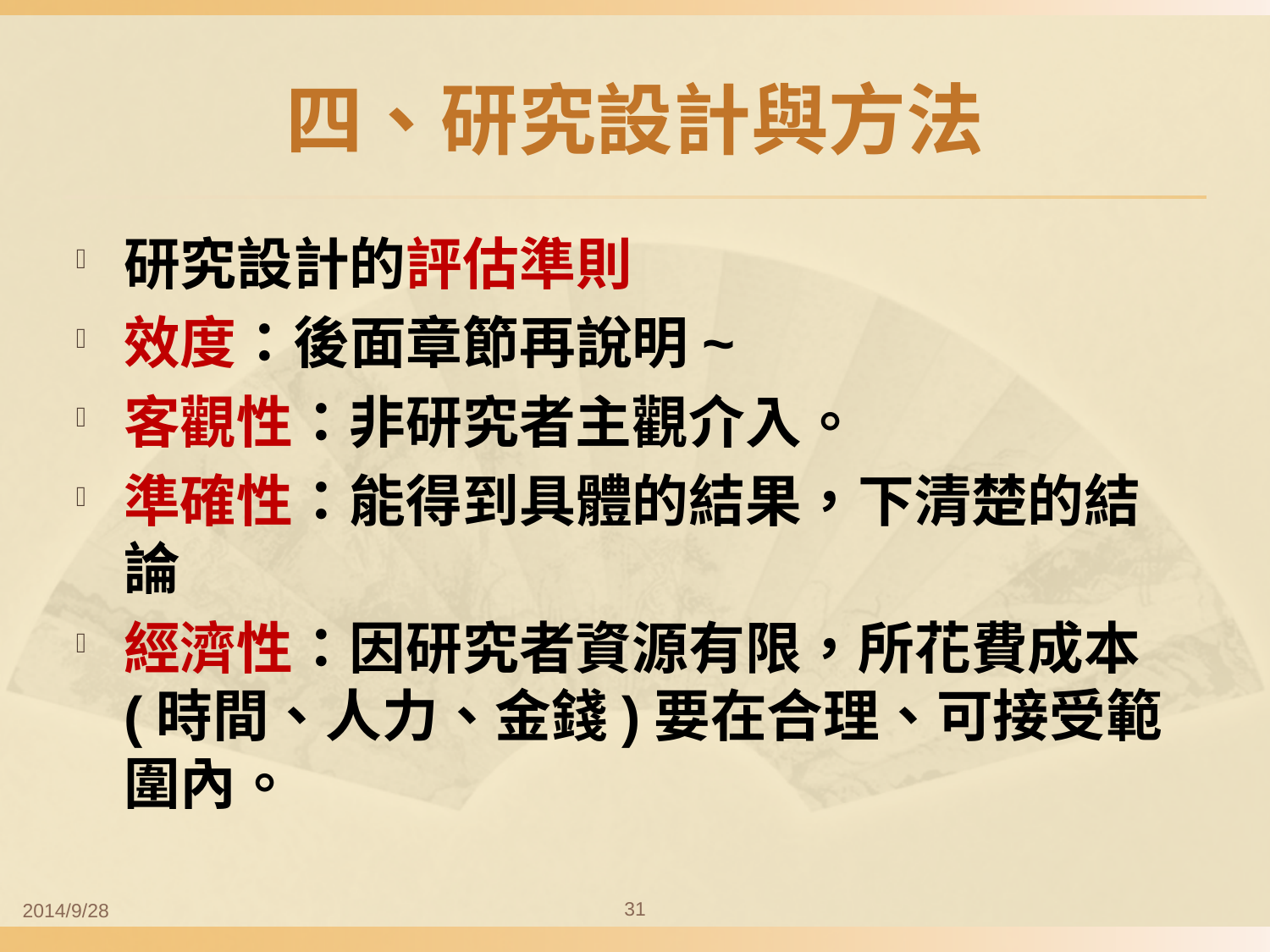

# 四、研究設計與方法
研究設計的評估準則
效度：後面章節再說明~
客觀性：非研究者主觀介入。
準確性：能得到具體的結果，下清楚的結論
經濟性：因研究者資源有限，所花費成本(時間、人力、金錢)要在合理、可接受範圍內。
2014/9/28
31